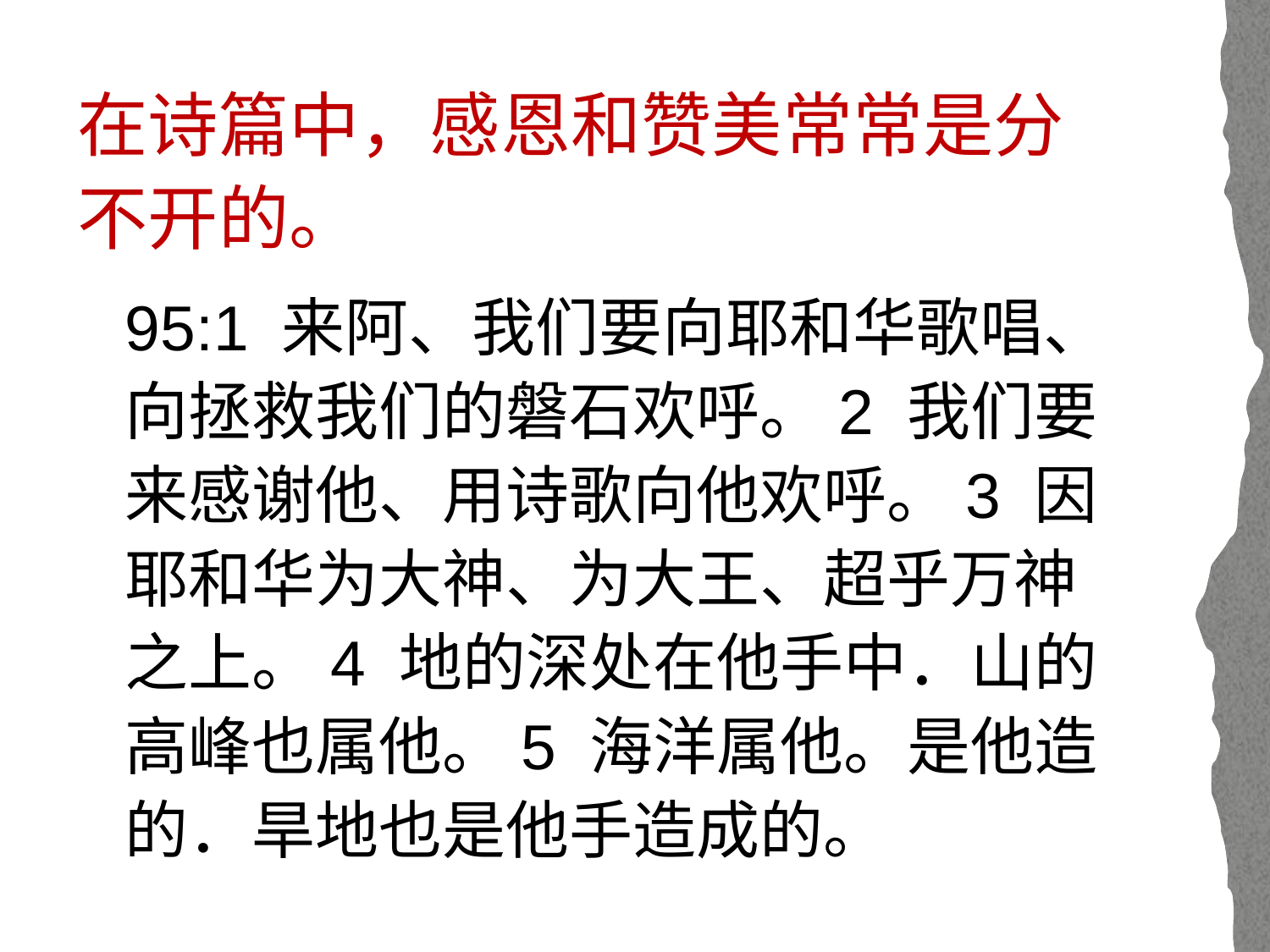

在诗篇中，感恩和赞美常常是分不开的。
95:1 来阿、我们要向耶和华歌唱、向拯救我们的磐石欢呼。2 我们要来感谢他、用诗歌向他欢呼。3 因耶和华为大神、为大王、超乎万神之上。4 地的深处在他手中．山的高峰也属他。5 海洋属他。是他造的．旱地也是他手造成的。